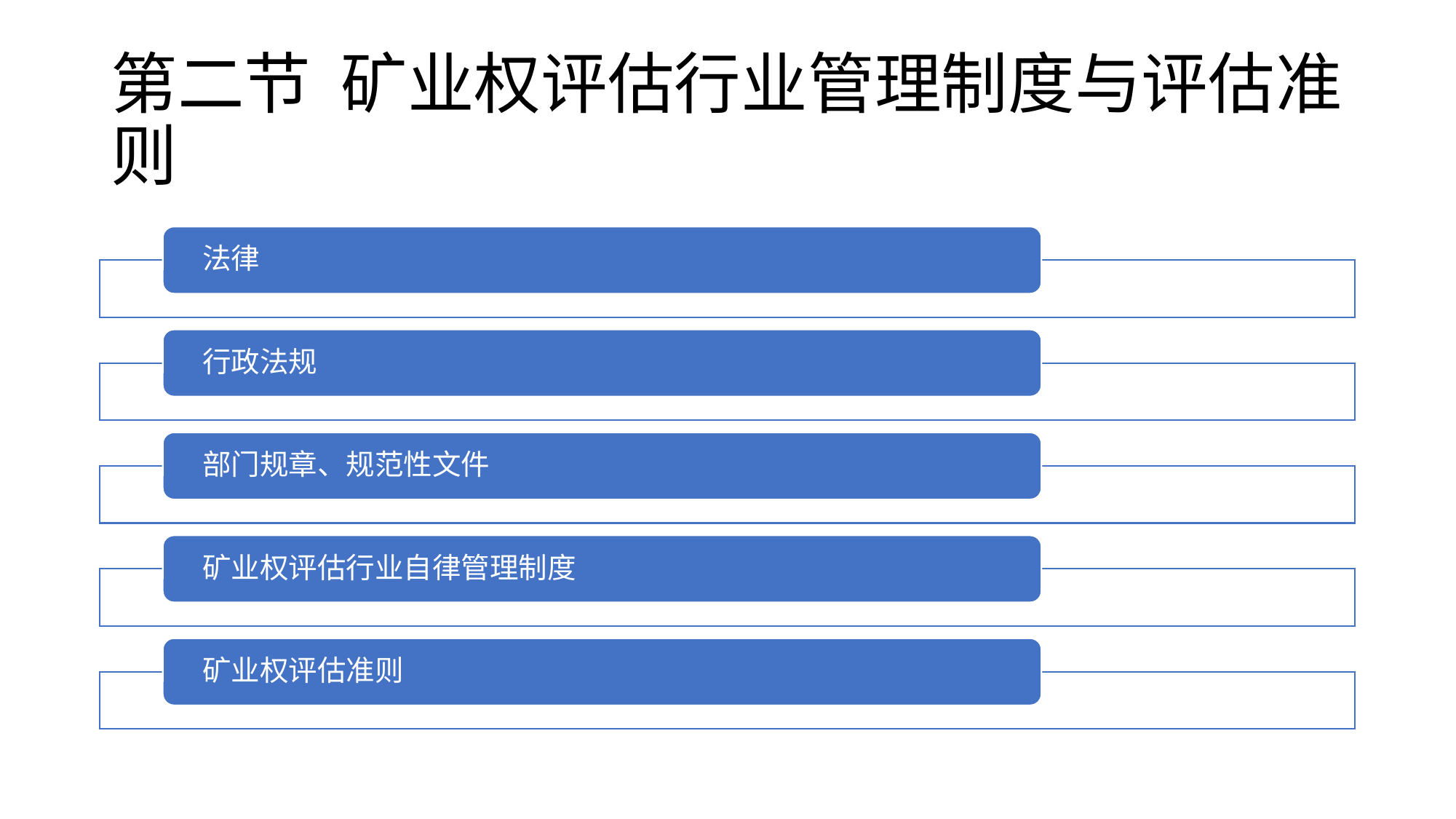

# 第二节  矿业权评估行业管理制度与评估准则
法律
行政法规
部门规章、规范性文件
矿业权评估行业自律管理制度
矿业权评估准则